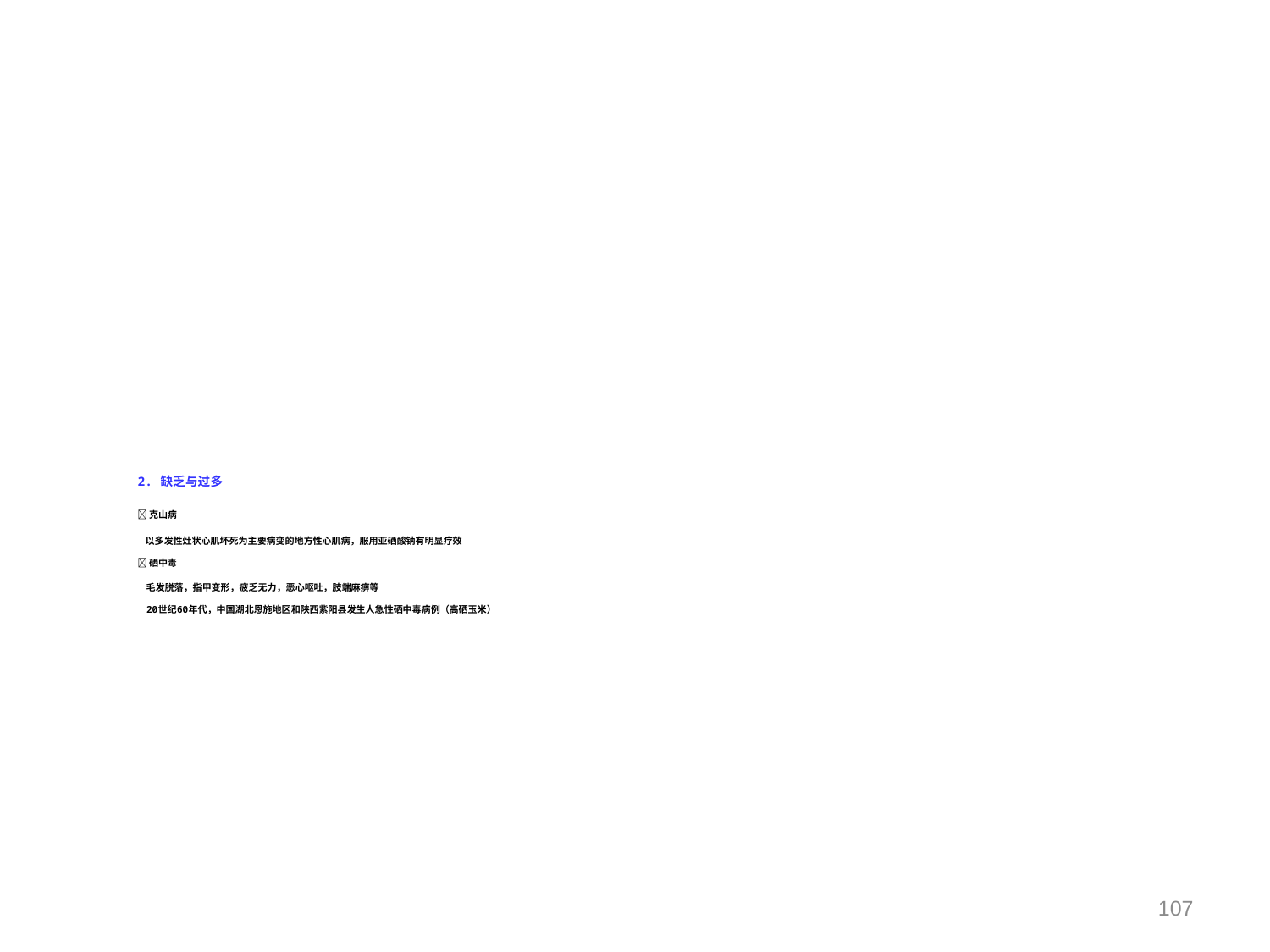

# 2. 缺乏与过多 • 克山病 以多发性灶状心肌坏死为主要病变的地方性心肌病，服用亚硒酸钠有明显疗效 • 硒中毒 毛发脱落，指甲变形，疲乏无力，恶心呕吐，肢端麻痹等 20世纪60年代，中国湖北恩施地区和陕西紫阳县发生人急性硒中毒病例（高硒玉米）
107